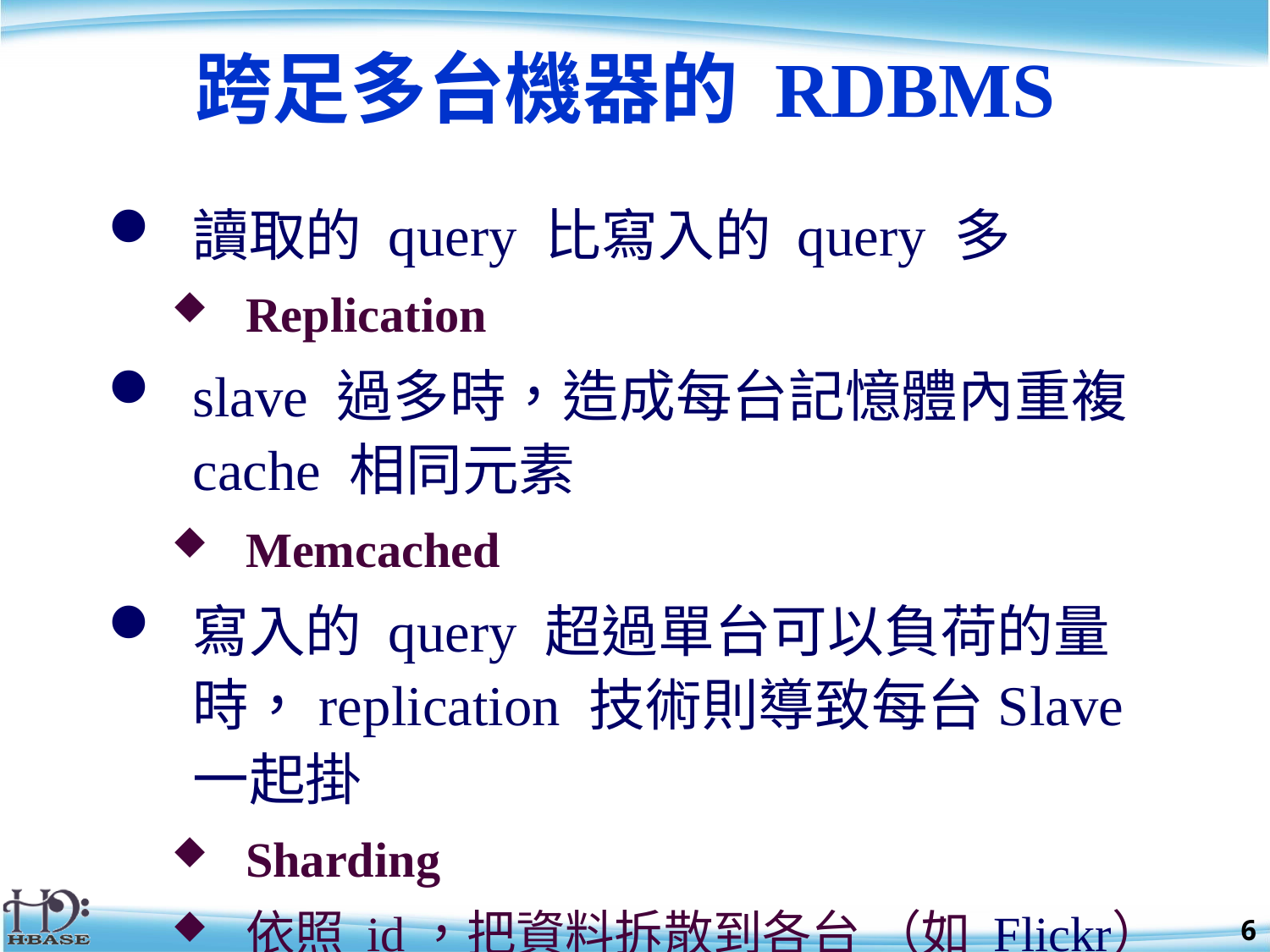

# 跨足多台機器的 RDBMS
讀取的 query 比寫入的 query 多
Replication
slave 過多時，造成每台記憶體內重複 cache 相同元素
Memcached
寫入的 query 超過單台可以負荷的量時，replication 技術則導致每台Slave 一起掛
Sharding
依照 id，把資料拆散到各台 （如 Flickr）
6